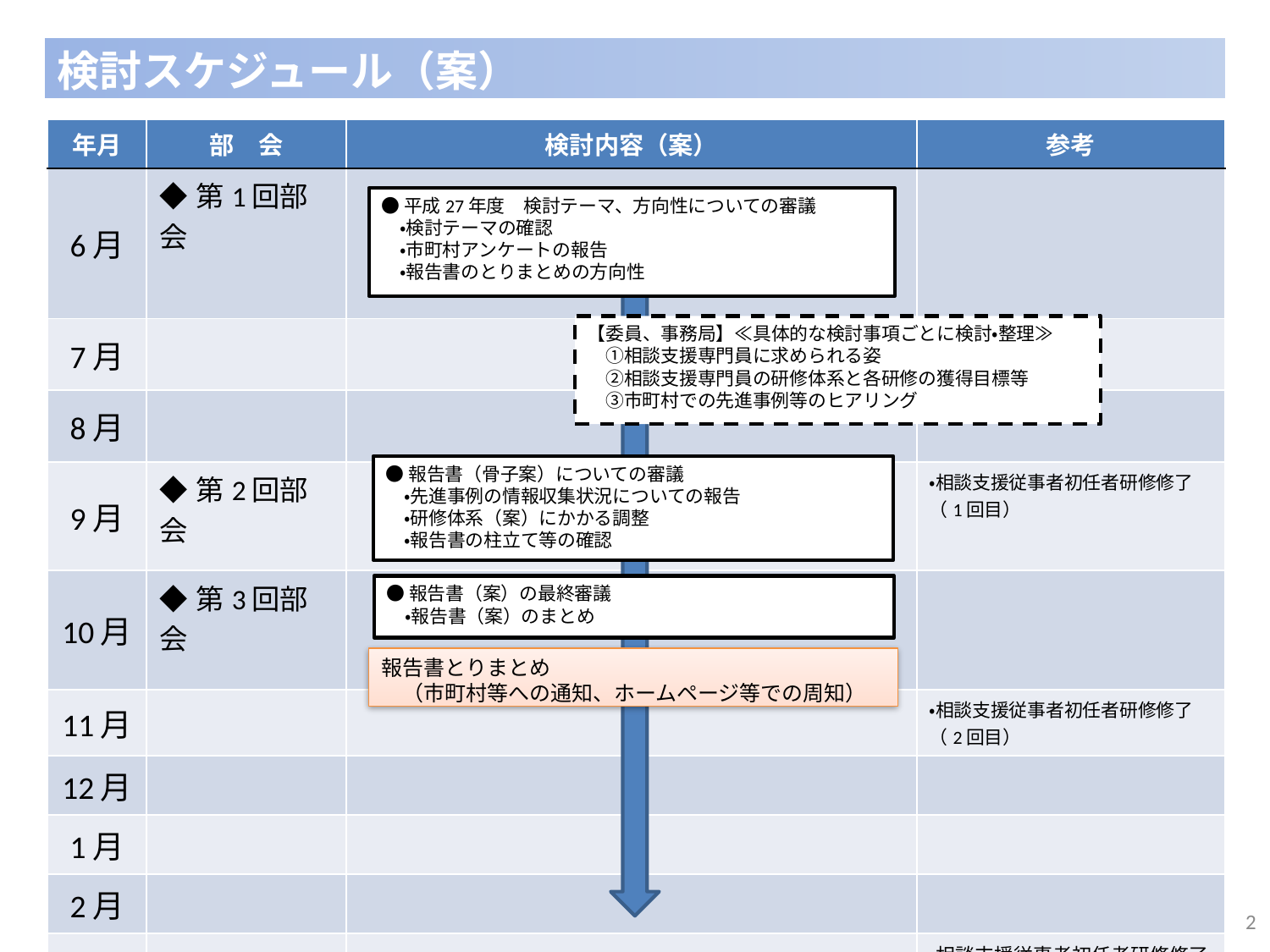

検討スケジュール（案）
| 年月 | 部　会 | 検討内容（案） | 参考 |
| --- | --- | --- | --- |
| 6月 | ◆第1回部会 |  |  |
| 7月 |  |  |  |
| 8月 |  |  |  |
| 9月 | ◆第2回部会 |  | ・相談支援従事者初任者研修修了（1回目） |
| 10月 | ◆第3回部会 |  |  |
| 11月 |  |  | ・相談支援従事者初任者研修修了（2回目） |
| 12月 |  |  |  |
| 1月 |  |  |  |
| 2月 |  |  |  |
| 3月 |  |  | ・相談支援従事者初任者研修修了（3回目） |

●平成27年度　検討テーマ、方向性についての審議
　・検討テーマの確認
　・市町村アンケートの報告
　・報告書のとりまとめの方向性

【委員、事務局】≪具体的な検討事項ごとに検討・整理≫
　①相談支援専門員に求められる姿
　②相談支援専門員の研修体系と各研修の獲得目標等
　③市町村での先進事例等のヒアリング
●報告書（骨子案）についての審議
　・先進事例の情報収集状況についての報告
　・研修体系（案）にかかる調整
　・報告書の柱立て等の確認
●報告書（案）の最終審議
　・報告書（案）のまとめ

報告書とりまとめ
　（市町村等への通知、ホームページ等での周知）

2